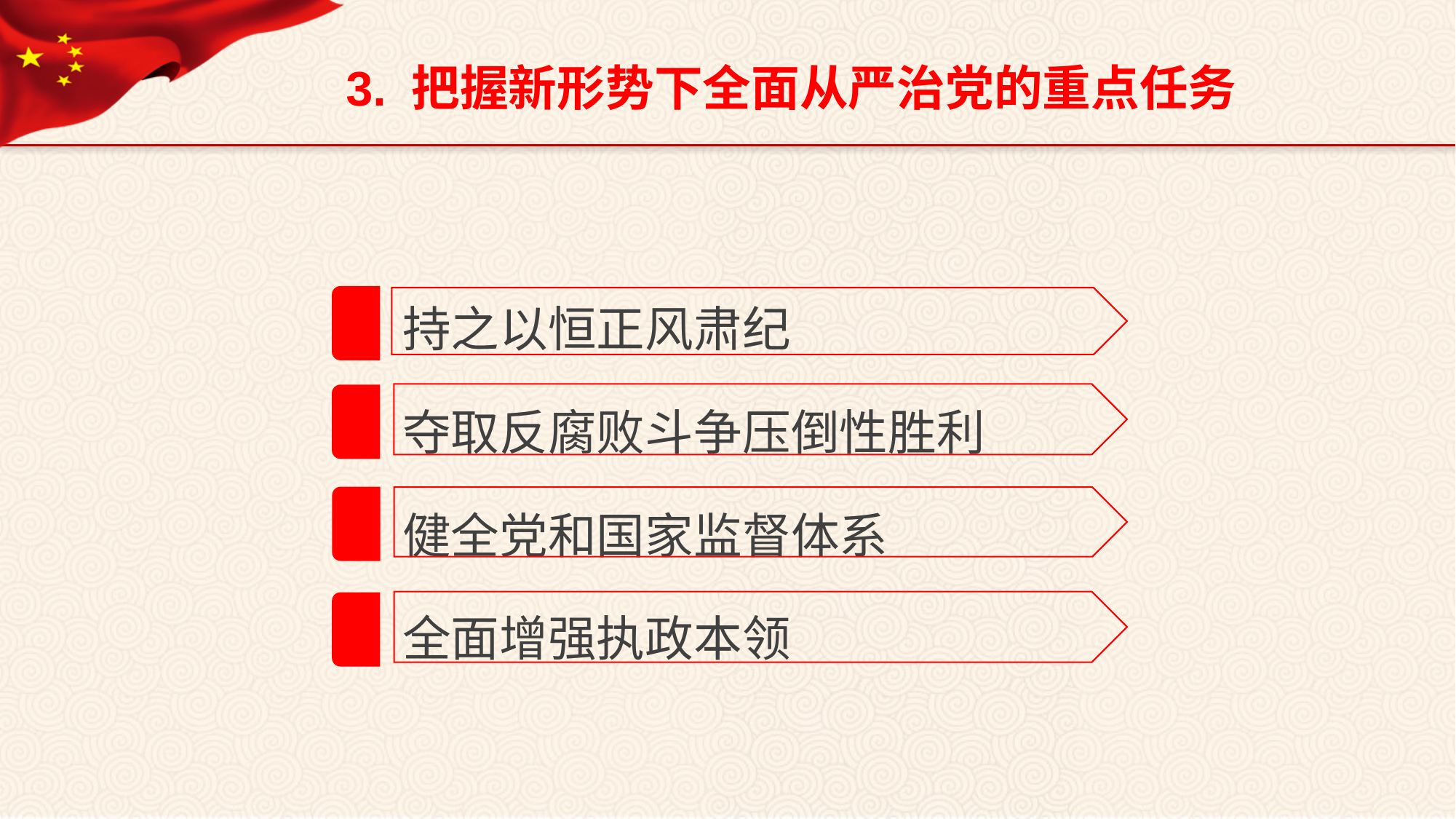

3. 把握新形势下全面从严治党的重点任务
持之以恒正风肃纪
夺取反腐败斗争压倒性胜利
健全党和国家监督体系
全面增强执政本领